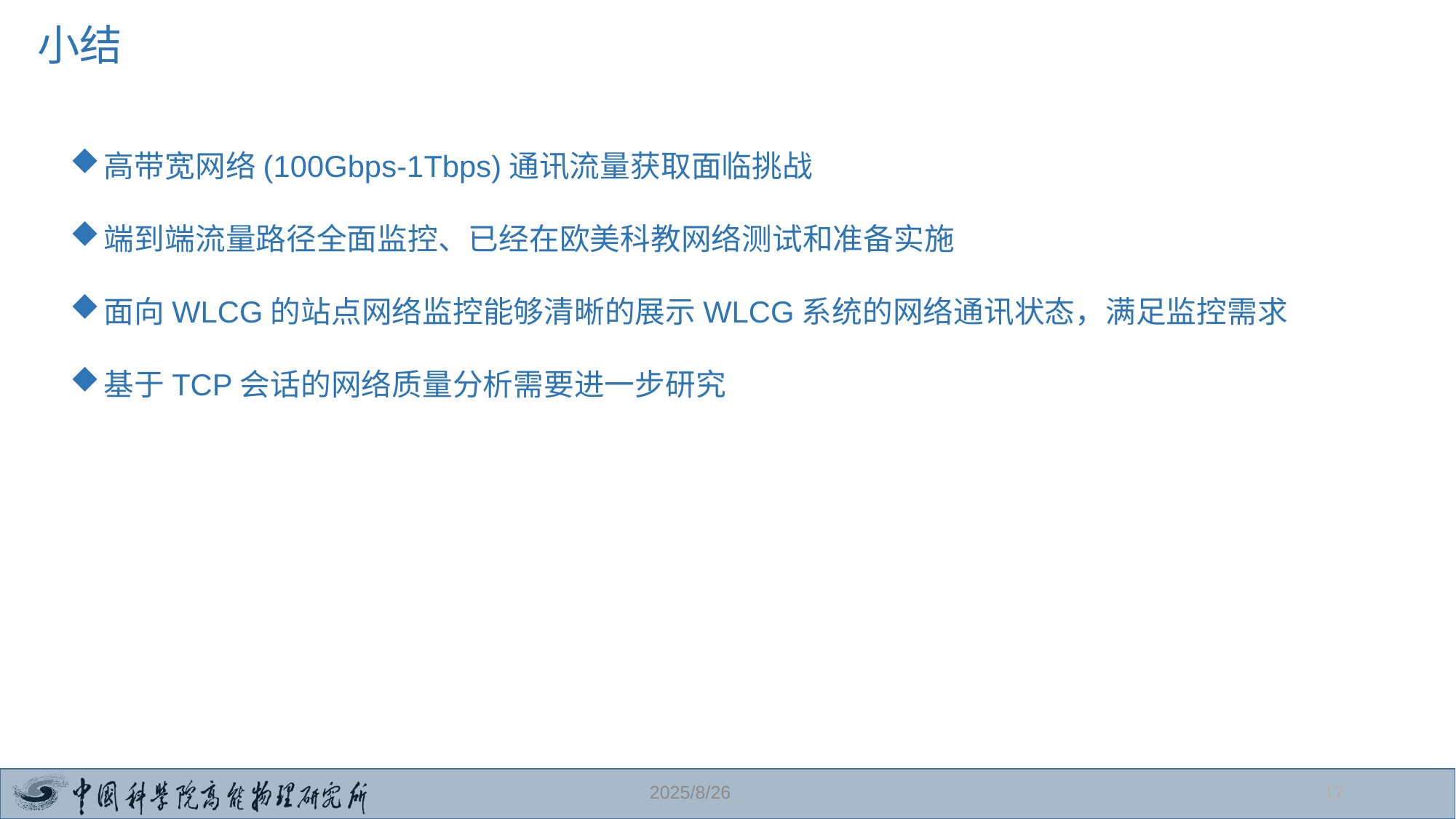

小结

高带宽网络(100Gbps-1Tbps)通讯流量获取面临挑战

端到端流量路径全面监控、已经在欧美科教网络测试和准备实施

面向WLCG的站点网络监控能够清晰的展示WLCG系统的网络通讯状态，满足监控需求

基于TCP会话的网络质量分析需要进一步研究

2025/8/26
17